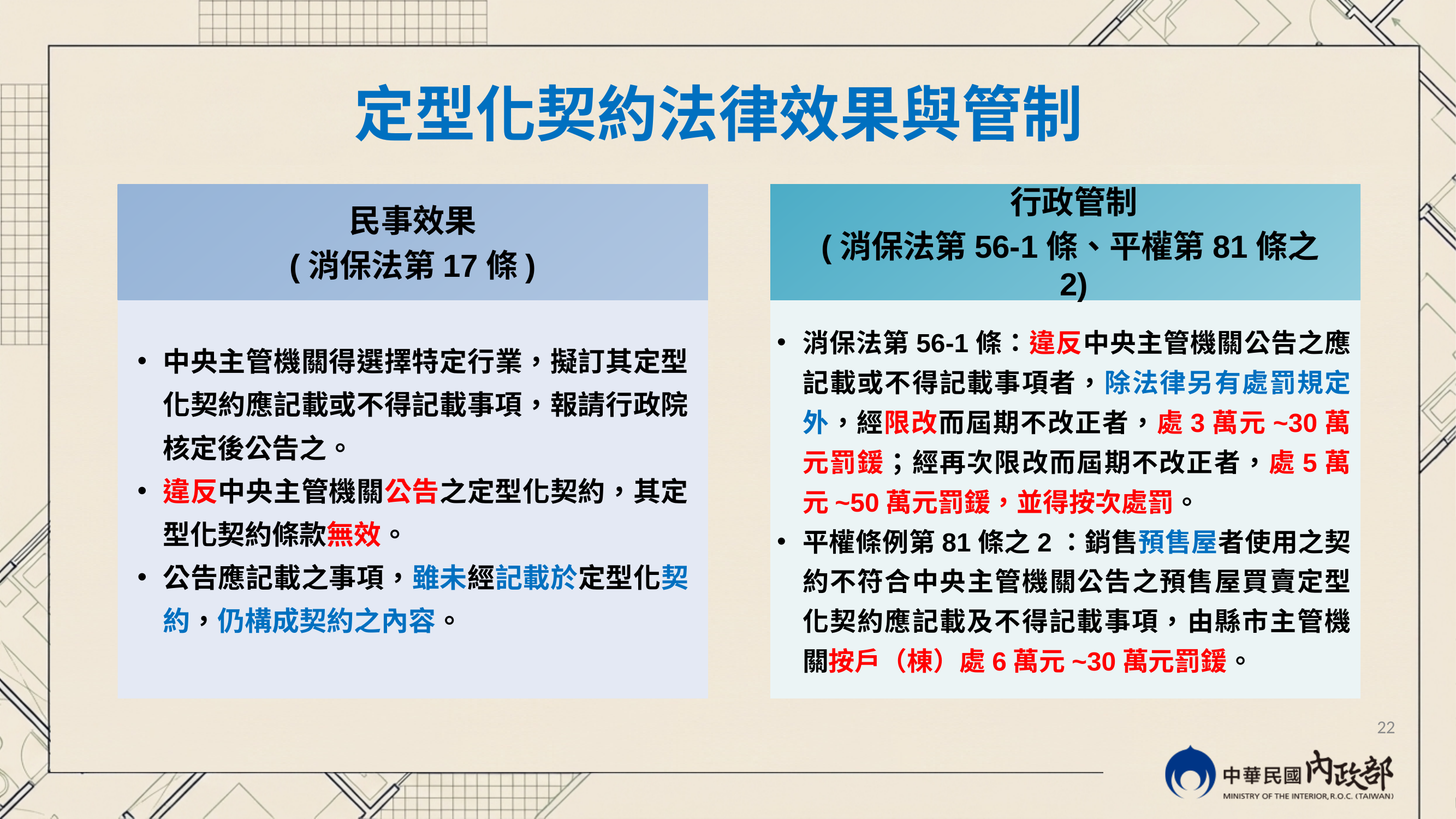

定型化契約法律效果與管制

民事效果
(消保法第17條)

中央主管機關得選擇特定行業，擬訂其定型化契約應記載或不得記載事項，報請行政院核定後公告之。
違反中央主管機關公告之定型化契約，其定型化契約條款無效。
公告應記載之事項，雖未經記載於定型化契約，仍構成契約之內容。
行政管制
(消保法第56-1條、平權第81條之2)

消保法第56-1條：違反中央主管機關公告之應記載或不得記載事項者，除法律另有處罰規定外，經限改而屆期不改正者，處3萬元~30萬元罰鍰；經再次限改而屆期不改正者，處5萬元~50萬元罰鍰，並得按次處罰。
平權條例第81條之2：銷售預售屋者使用之契約不符合中央主管機關公告之預售屋買賣定型化契約應記載及不得記載事項，由縣市主管機關按戶（棟）處6萬元~30萬元罰鍰。
22